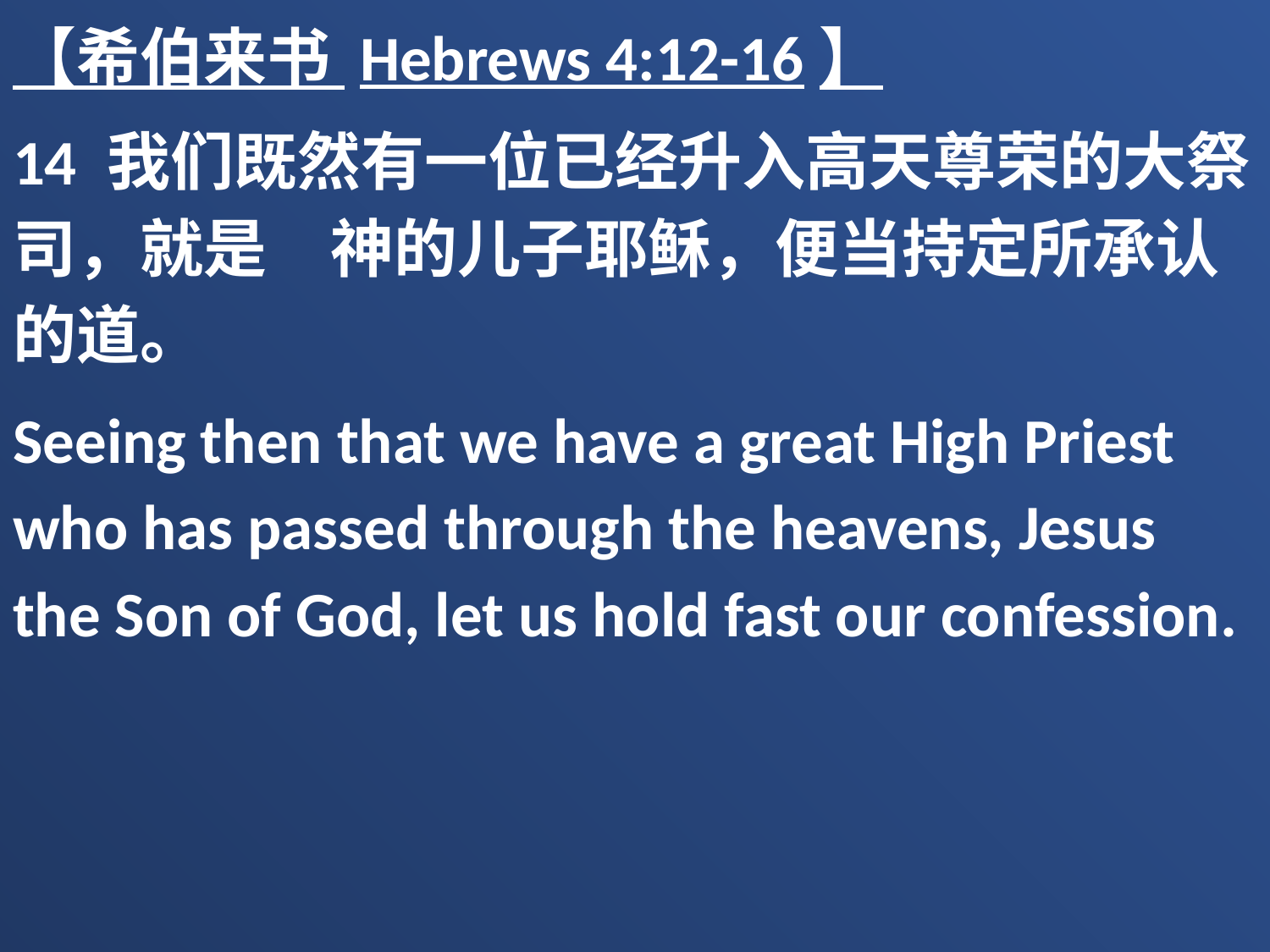

【希伯来书 Hebrews 4:12-16】
14 我们既然有一位已经升入高天尊荣的大祭司，就是　神的儿子耶稣，便当持定所承认的道。
Seeing then that we have a great High Priest who has passed through the heavens, Jesus the Son of God, let us hold fast our confession.